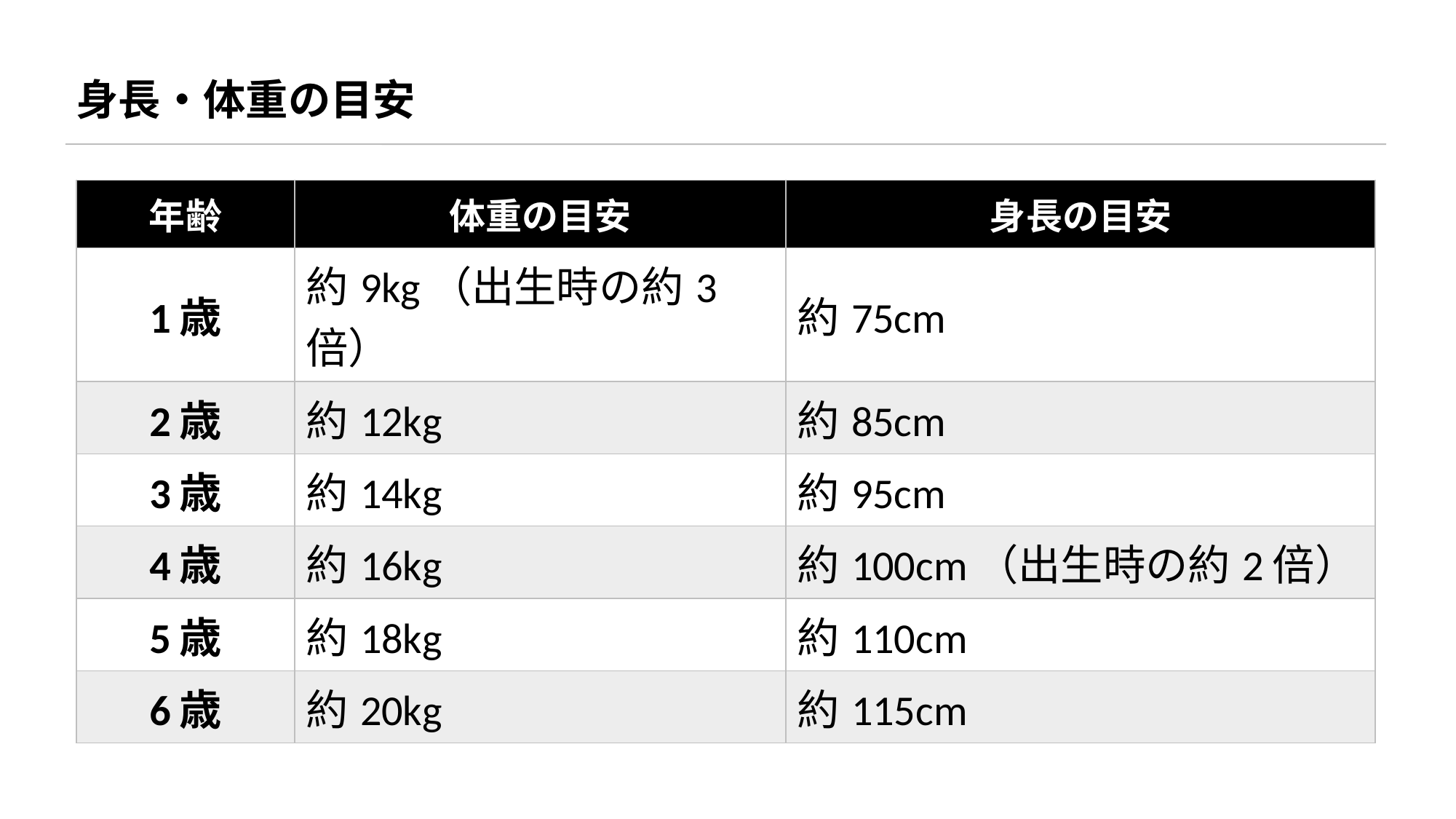

身長・体重の目安

| 年齢 | 体重の目安 | 身長の目安 |
| --- | --- | --- |
| 1歳 | 約9kg（出生時の約3倍） | 約75cm |
| 2歳 | 約12kg | 約85cm |
| 3歳 | 約14kg | 約95cm |
| 4歳 | 約16kg | 約100cm（出生時の約2倍） |
| 5歳 | 約18kg | 約110cm |
| 6歳 | 約20kg | 約115cm |